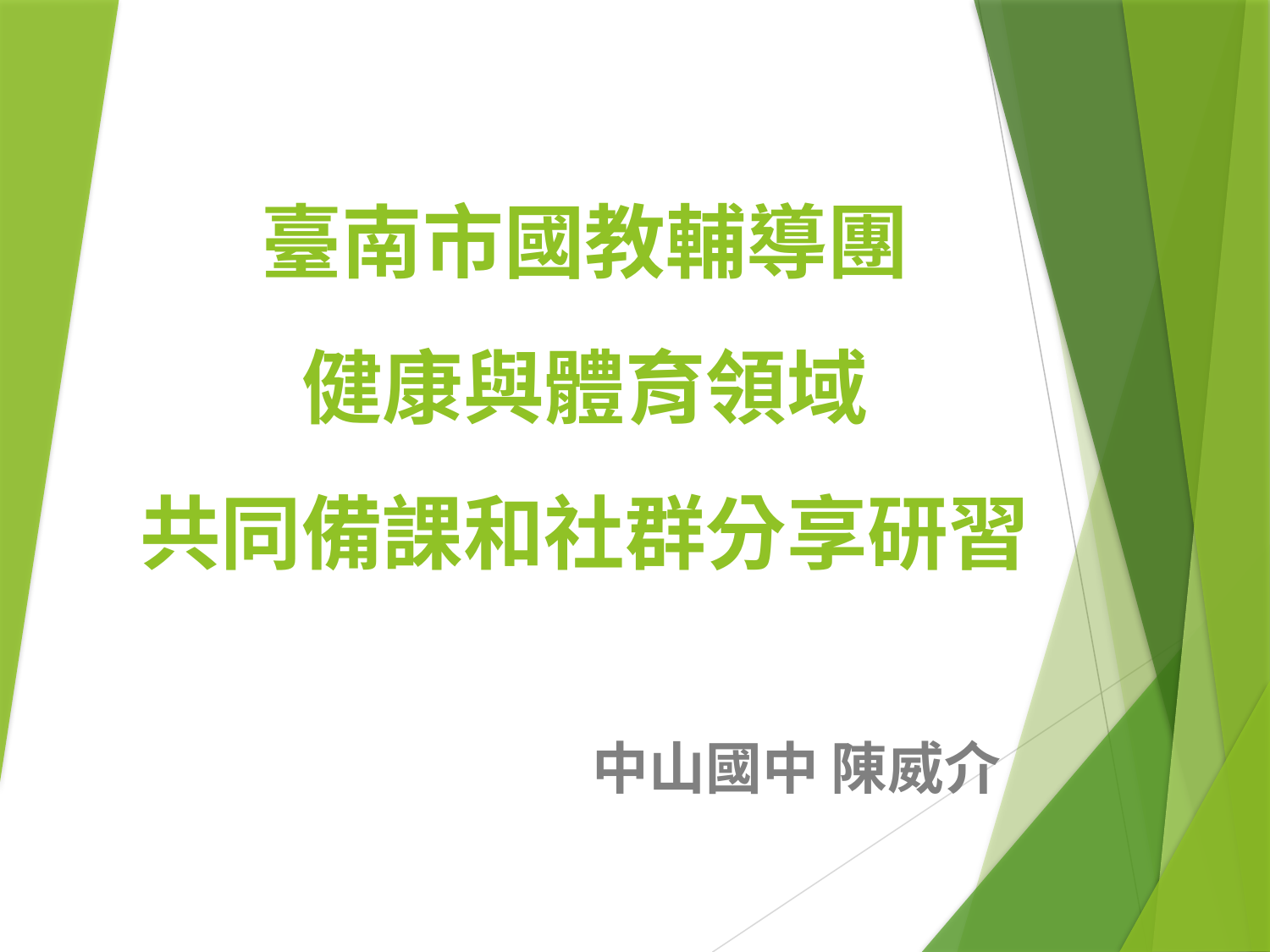

# 臺南市國教輔導團 健康與體育領域 共同備課和社群分享研習
中山國中 陳威介